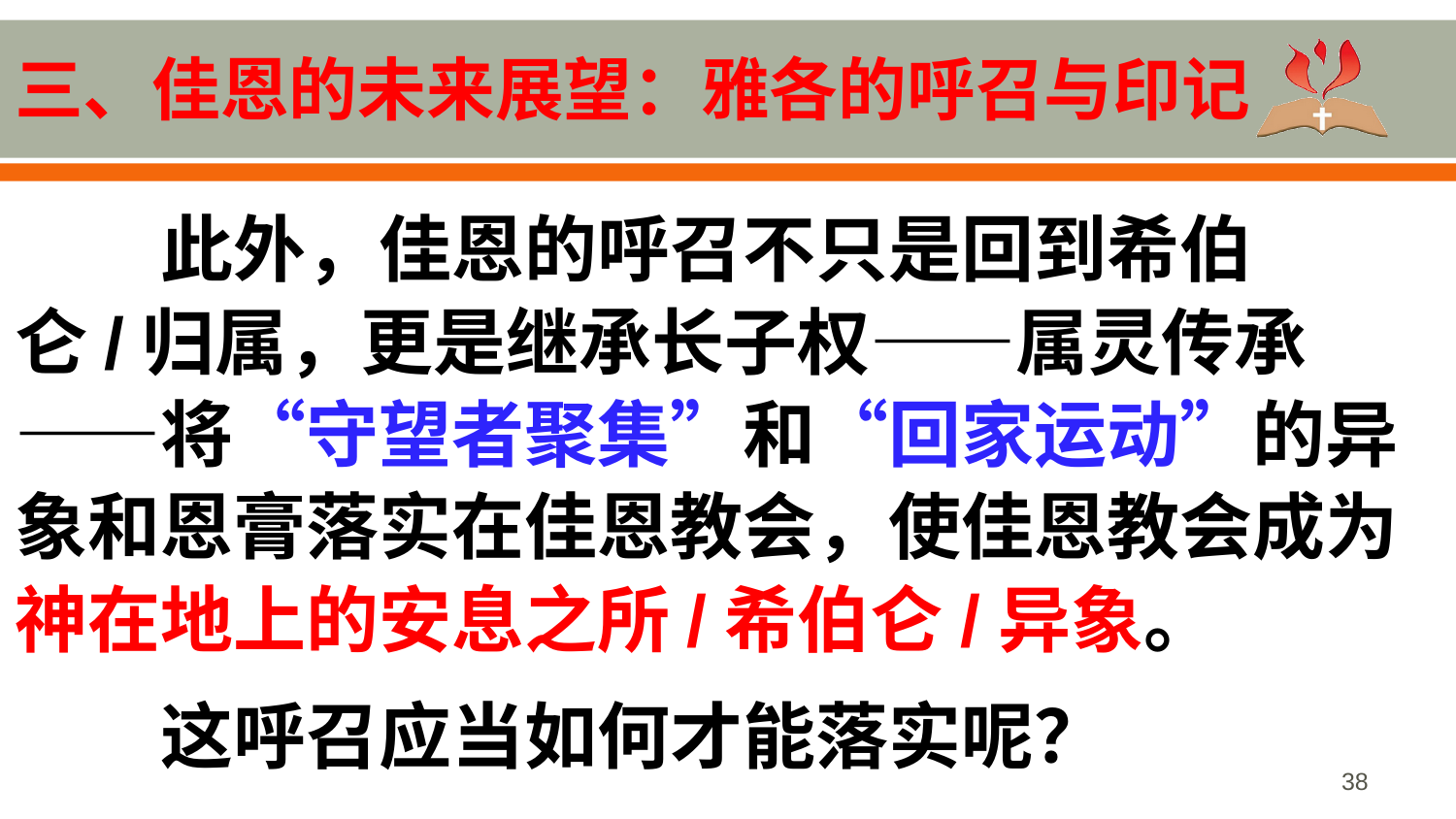

# 三、佳恩的未来展望：雅各的呼召与印记
此外，佳恩的呼召不只是回到希伯仑/归属，更是继承长子权——属灵传承——将“守望者聚集”和“回家运动”的异象和恩膏落实在佳恩教会，使佳恩教会成为神在地上的安息之所/希伯仑/异象。
这呼召应当如何才能落实呢？

38